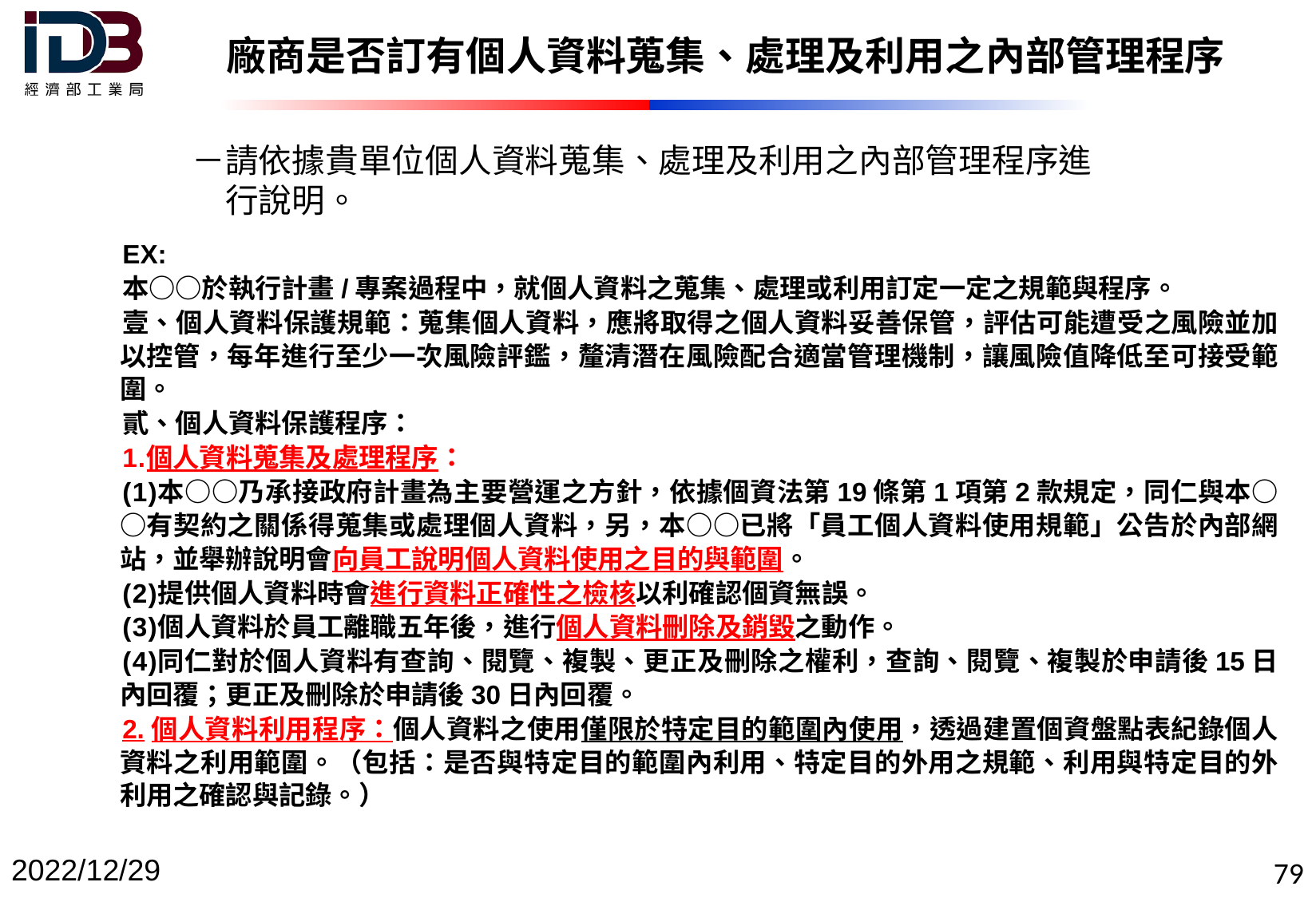

2022/12/29
79
廠商是否訂有個人資料蒐集、處理及利用之內部管理程序
－請依據貴單位個人資料蒐集、處理及利用之內部管理程序進
　行說明。
EX:
本○○於執行計畫/專案過程中，就個人資料之蒐集、處理或利用訂定一定之規範與程序。
、個人資料保護規範：蒐集個人資料，應將取得之個人資料妥善保管，評估可能遭受之風險並加以控管，每年進行至少一次風險評鑑，釐清潛在風險配合適當管理機制，讓風險值降低至可接受範圍。
、個人資料保護程序：
個人資料蒐集及處理程序：
本○○乃承接政府計畫為主要營運之方針，依據個資法第19條第1項第2款規定，同仁與本○○有契約之關係得蒐集或處理個人資料，另，本○○已將「員工個人資料使用規範」公告於內部網站，並舉辦說明會向員工說明個人資料使用之目的與範圍。
提供個人資料時會進行資料正確性之檢核以利確認個資無誤。
個人資料於員工離職五年後，進行個人資料刪除及銷毀之動作。
同仁對於個人資料有查詢、閱覽、複製、更正及刪除之權利，查詢、閱覽、複製於申請後15日內回覆；更正及刪除於申請後30日內回覆。
2.個人資料利用程序：個人資料之使用僅限於特定目的範圍內使用，透過建置個資盤點表紀錄個人資料之利用範圍。（包括：是否與特定目的範圍內利用、特定目的外用之規範、利用與特定目的外利用之確認與記錄。）